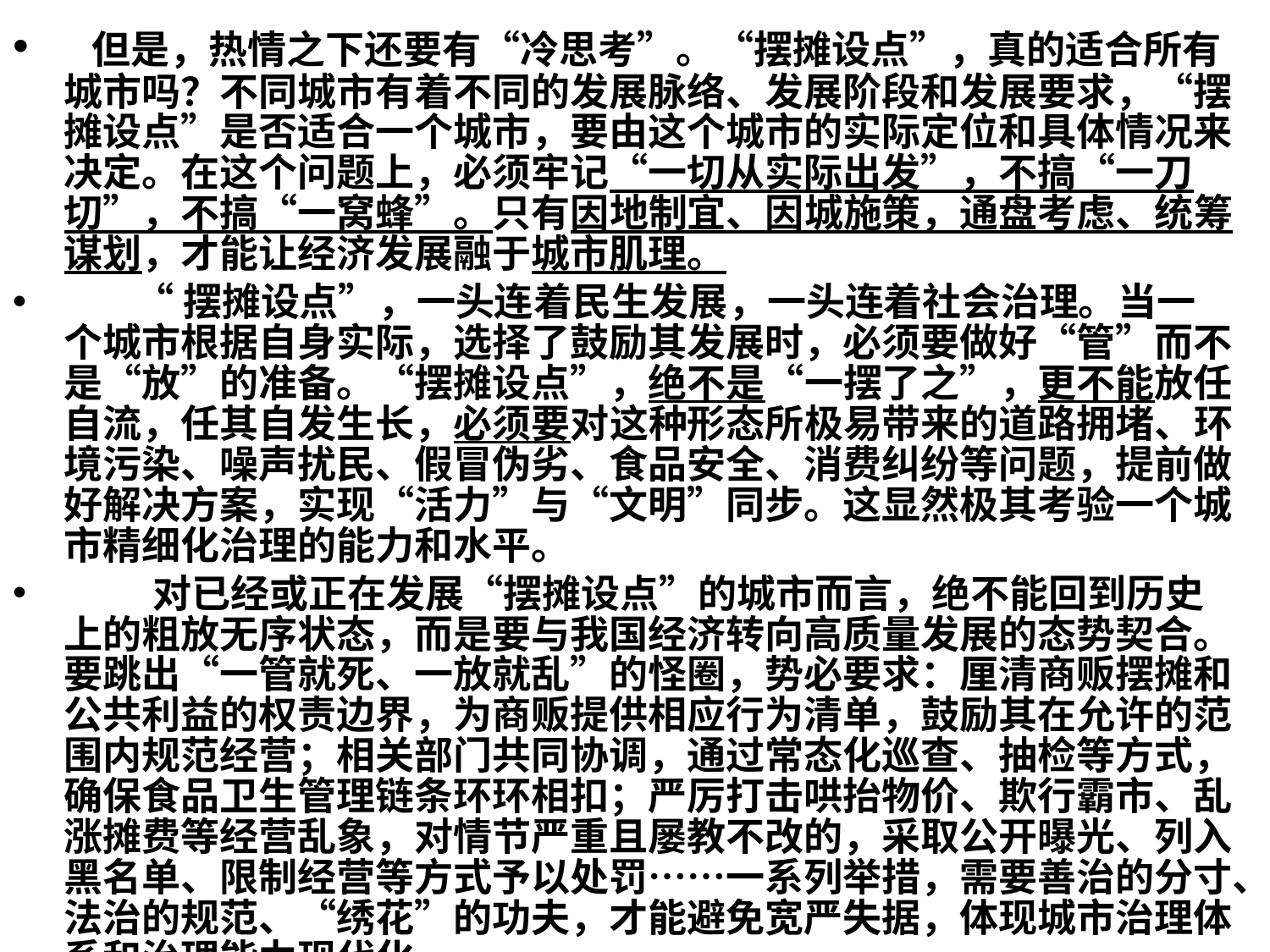

但是，热情之下还要有“冷思考”。“摆摊设点”，真的适合所有城市吗？不同城市有着不同的发展脉络、发展阶段和发展要求，“摆摊设点”是否适合一个城市，要由这个城市的实际定位和具体情况来决定。在这个问题上，必须牢记“一切从实际出发”，不搞“一刀切”，不搞“一窝蜂”。只有因地制宜、因城施策，通盘考虑、统筹谋划，才能让经济发展融于城市肌理。
        “摆摊设点”，一头连着民生发展，一头连着社会治理。当一个城市根据自身实际，选择了鼓励其发展时，必须要做好“管”而不是“放”的准备。“摆摊设点”，绝不是“一摆了之”，更不能放任自流，任其自发生长，必须要对这种形态所极易带来的道路拥堵、环境污染、噪声扰民、假冒伪劣、食品安全、消费纠纷等问题，提前做好解决方案，实现“活力”与“文明”同步。这显然极其考验一个城市精细化治理的能力和水平。
         对已经或正在发展“摆摊设点”的城市而言，绝不能回到历史上的粗放无序状态，而是要与我国经济转向高质量发展的态势契合。要跳出“一管就死、一放就乱”的怪圈，势必要求：厘清商贩摆摊和公共利益的权责边界，为商贩提供相应行为清单，鼓励其在允许的范围内规范经营；相关部门共同协调，通过常态化巡查、抽检等方式，确保食品卫生管理链条环环相扣；严厉打击哄抬物价、欺行霸市、乱涨摊费等经营乱象，对情节严重且屡教不改的，采取公开曝光、列入黑名单、限制经营等方式予以处罚……一系列举措，需要善治的分寸、法治的规范、“绣花”的功夫，才能避免宽严失据，体现城市治理体系和治理能力现代化。